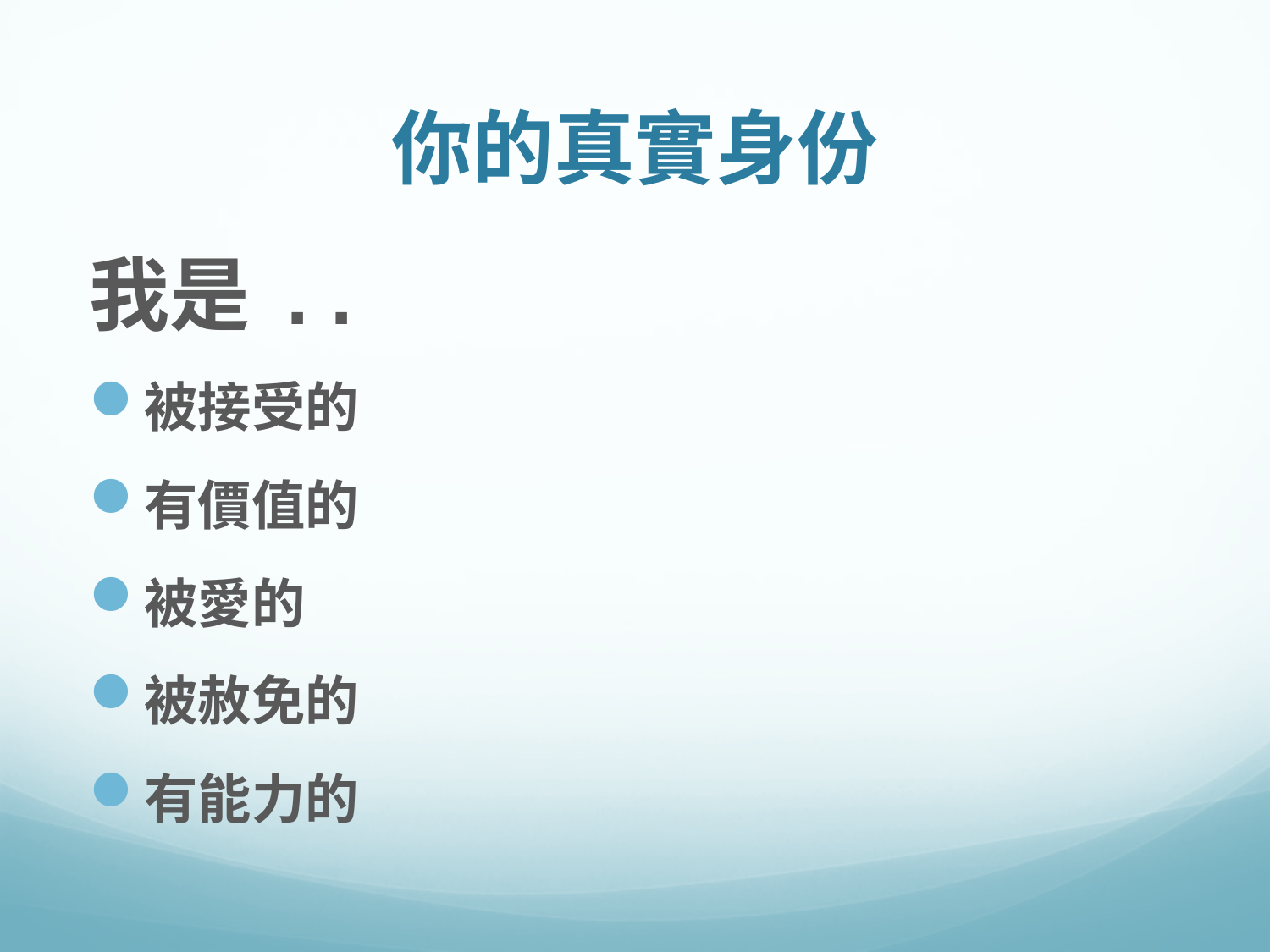

# 你的真實身份
我是 . .
被接受的
有價值的
被愛的
被赦免的
有能力的